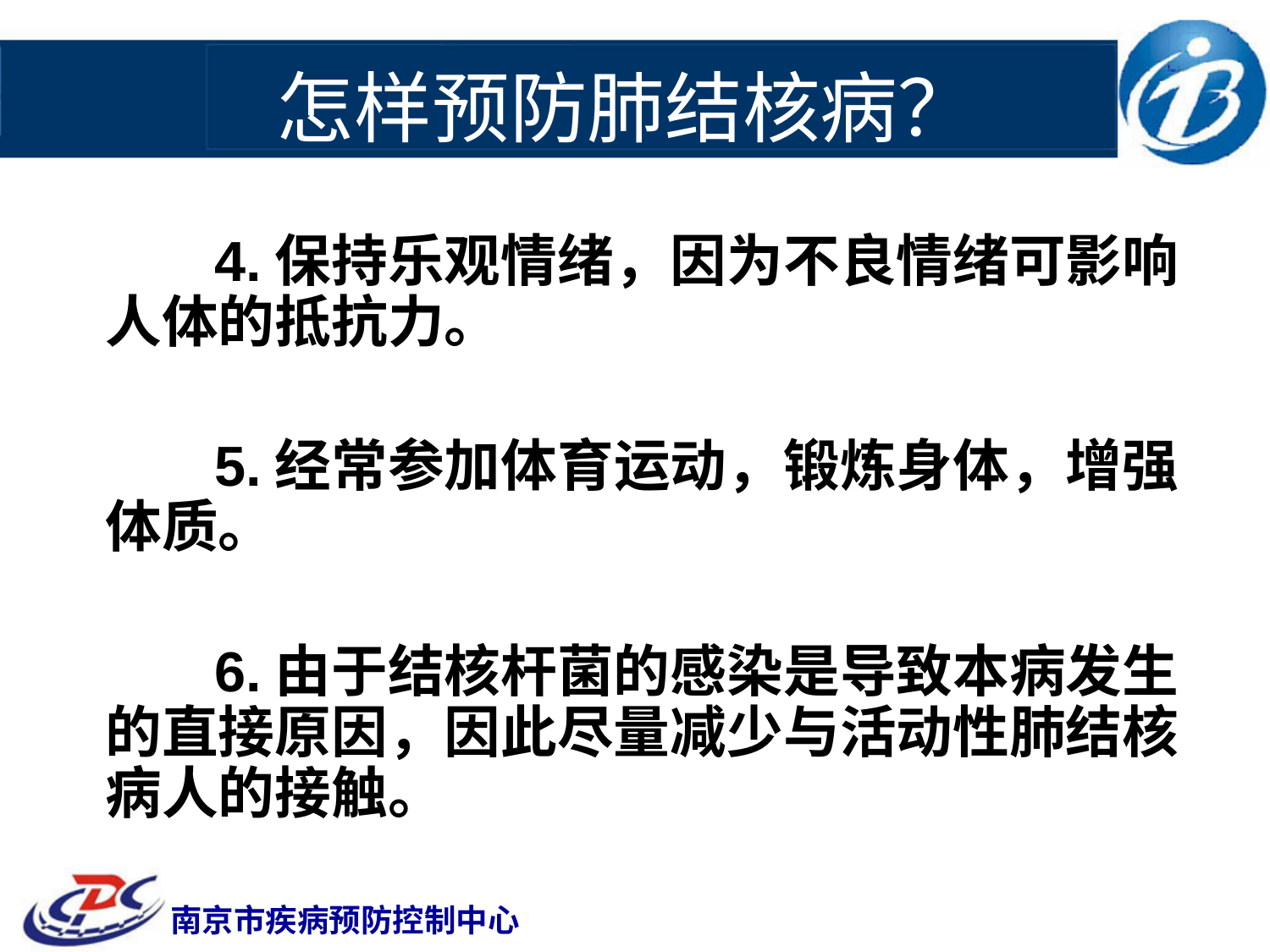

# 怎样预防肺结核病？
          4.保持乐观情绪，因为不良情绪可影响人体的抵抗力。

          5.经常参加体育运动，锻炼身体，增强体质。

          6.由于结核杆菌的感染是导致本病发生的直接原因，因此尽量减少与活动性肺结核病人的接触。